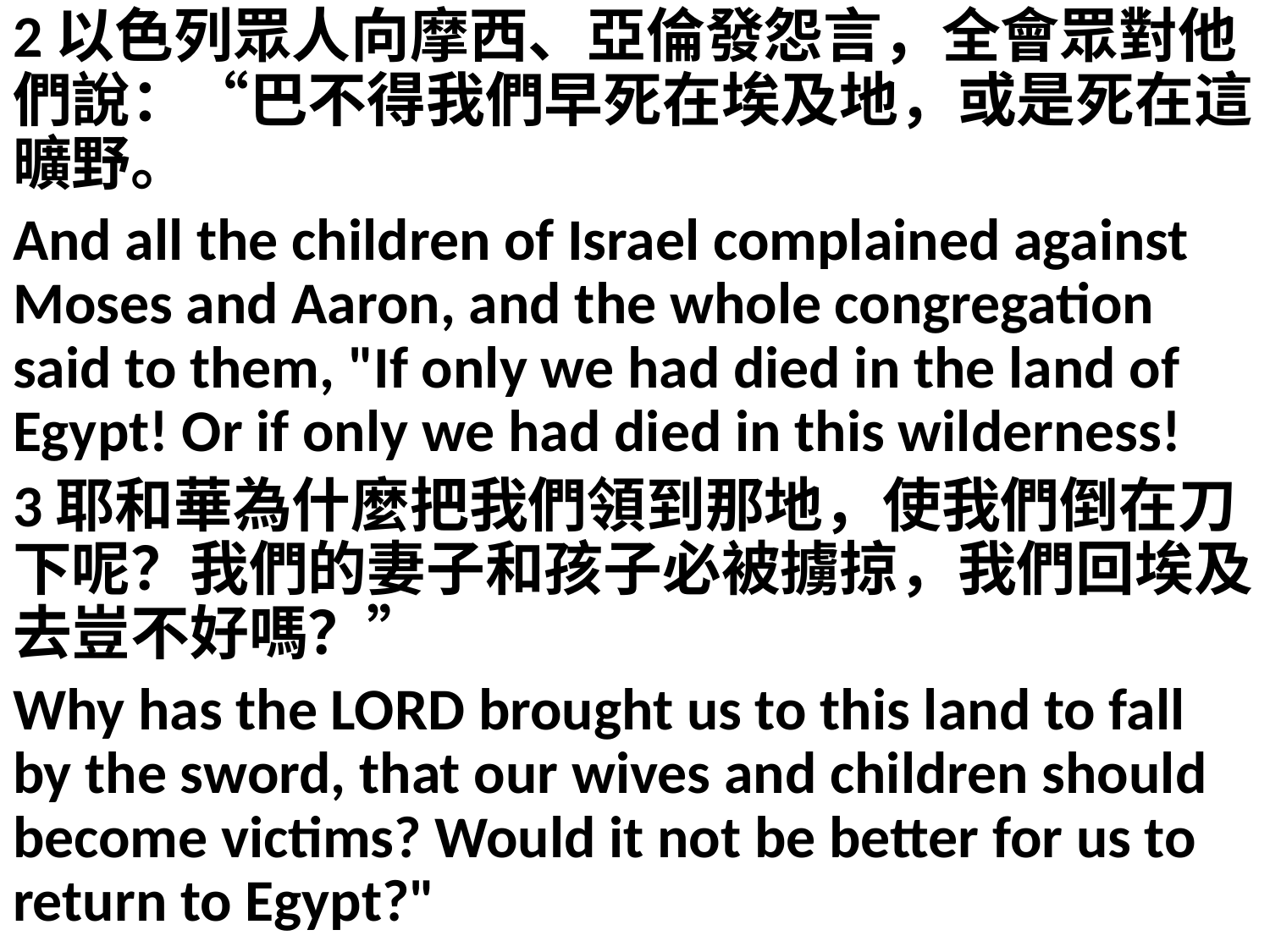

2以色列眾人向摩西、亞倫發怨言，全會眾對他們說：“巴不得我們早死在埃及地，或是死在這曠野。
And all the children of Israel complained against Moses and Aaron, and the whole congregation said to them, "If only we had died in the land of Egypt! Or if only we had died in this wilderness!
3耶和華為什麼把我們領到那地，使我們倒在刀下呢？我們的妻子和孩子必被擄掠，我們回埃及去豈不好嗎？”
Why has the LORD brought us to this land to fall by the sword, that our wives and children should become victims? Would it not be better for us to return to Egypt?"